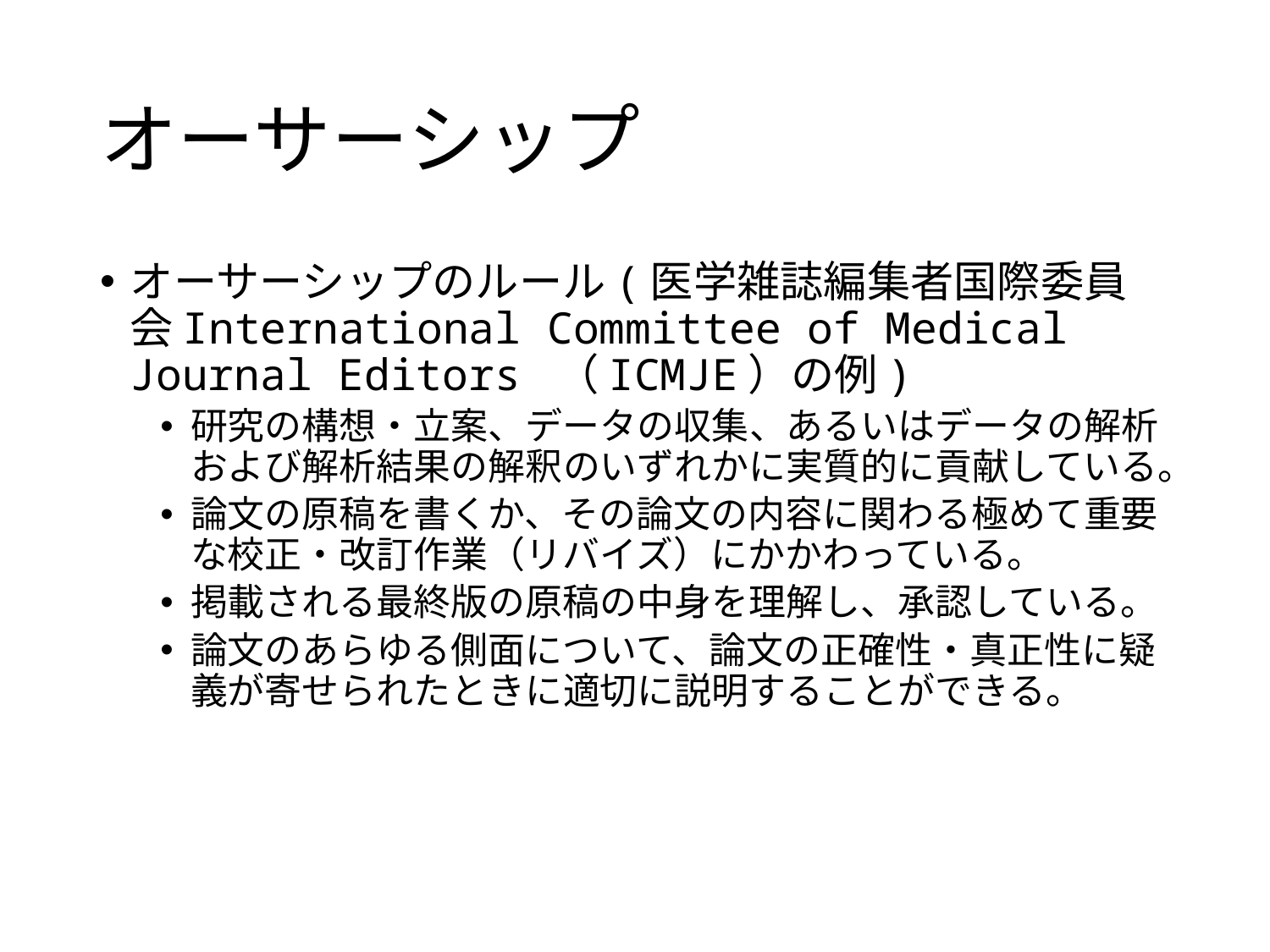

# オーサーシップ
オーサーシップのルール(医学雑誌編集者国際委員会International Committee of Medical Journal Editors （ICMJE）の例)
研究の構想・立案、データの収集、あるいはデータの解析および解析結果の解釈のいずれかに実質的に貢献している。
論文の原稿を書くか、その論文の内容に関わる極めて重要な校正・改訂作業（リバイズ）にかかわっている。
掲載される最終版の原稿の中身を理解し、承認している。
論文のあらゆる側面について、論文の正確性・真正性に疑義が寄せられたときに適切に説明することができる。